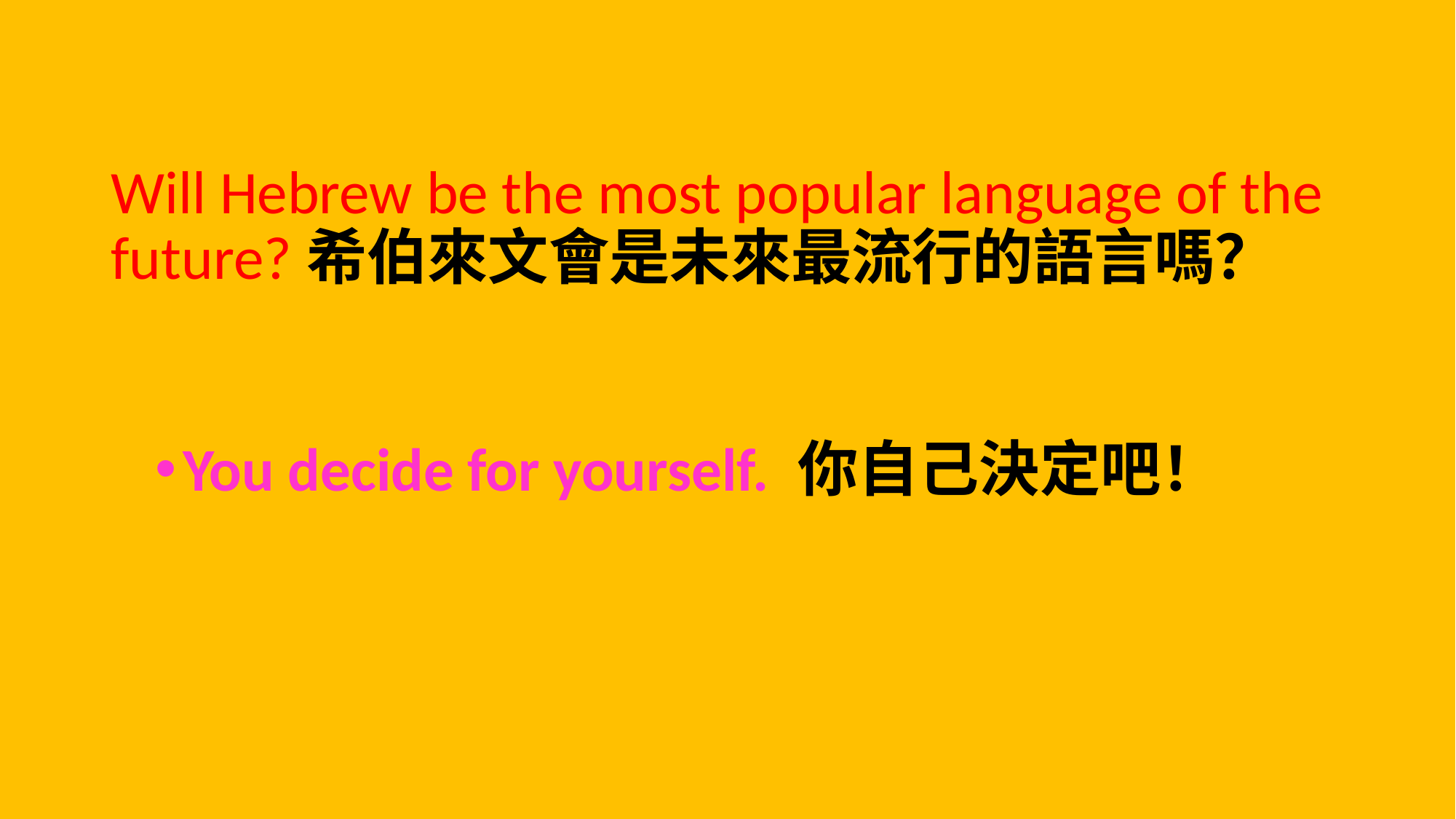

# Will Hebrew be the most popular language of the future?希伯來文會是未來最流行的語言嗎？
You decide for yourself. 你自己決定吧！